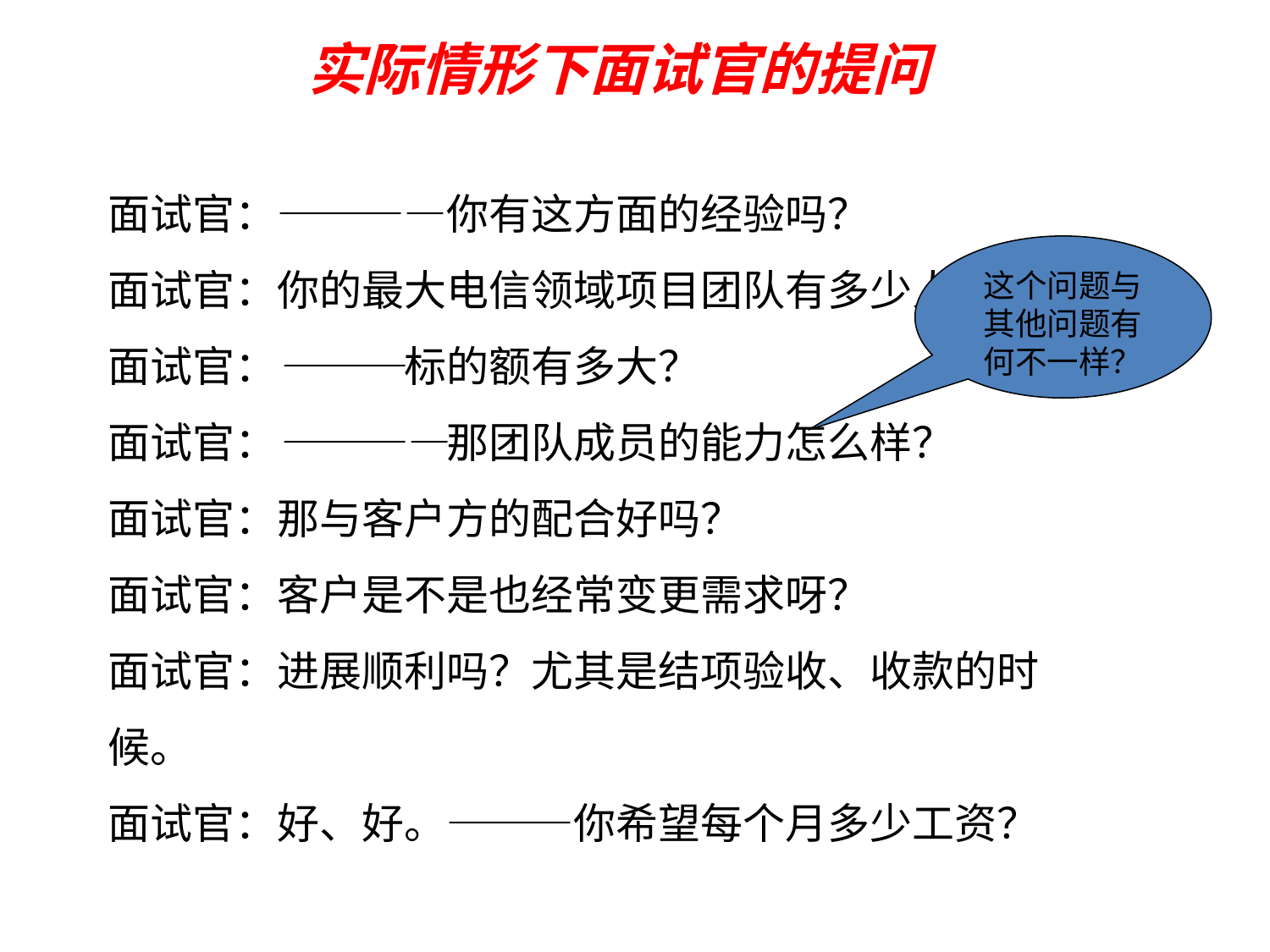

实际情形下面试官的提问
面试官：――――你有这方面的经验吗？
面试官：你的最大电信领域项目团队有多少人？
面试官：―――标的额有多大？
面试官：――――那团队成员的能力怎么样？
面试官：那与客户方的配合好吗？
面试官：客户是不是也经常变更需求呀？
面试官：进展顺利吗？尤其是结项验收、收款的时候。
面试官：好、好。―――你希望每个月多少工资？
这个问题与其他问题有何不一样？